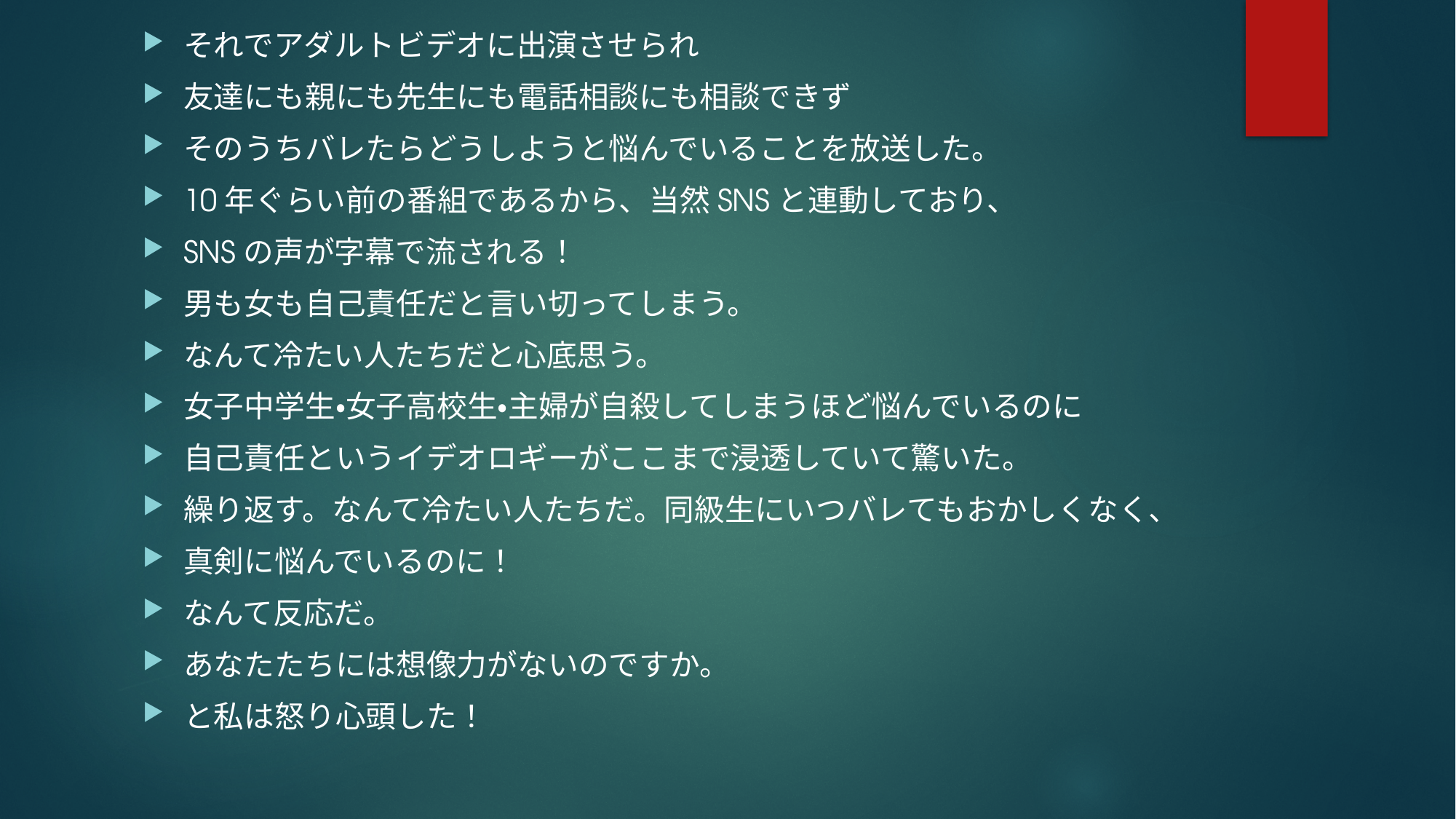

それでアダルトビデオに出演させられ
友達にも親にも先生にも電話相談にも相談できず
そのうちバレたらどうしようと悩んでいることを放送した。
10年ぐらい前の番組であるから、当然SNSと連動しており、
SNSの声が字幕で流される！
男も女も自己責任だと言い切ってしまう。
なんて冷たい人たちだと心底思う。
女子中学生・女子高校生・主婦が自殺してしまうほど悩んでいるのに
自己責任というイデオロギーがここまで浸透していて驚いた。
繰り返す。なんて冷たい人たちだ。同級生にいつバレてもおかしくなく、
真剣に悩んでいるのに！
なんて反応だ。
あなたたちには想像力がないのですか。
と私は怒り心頭した！